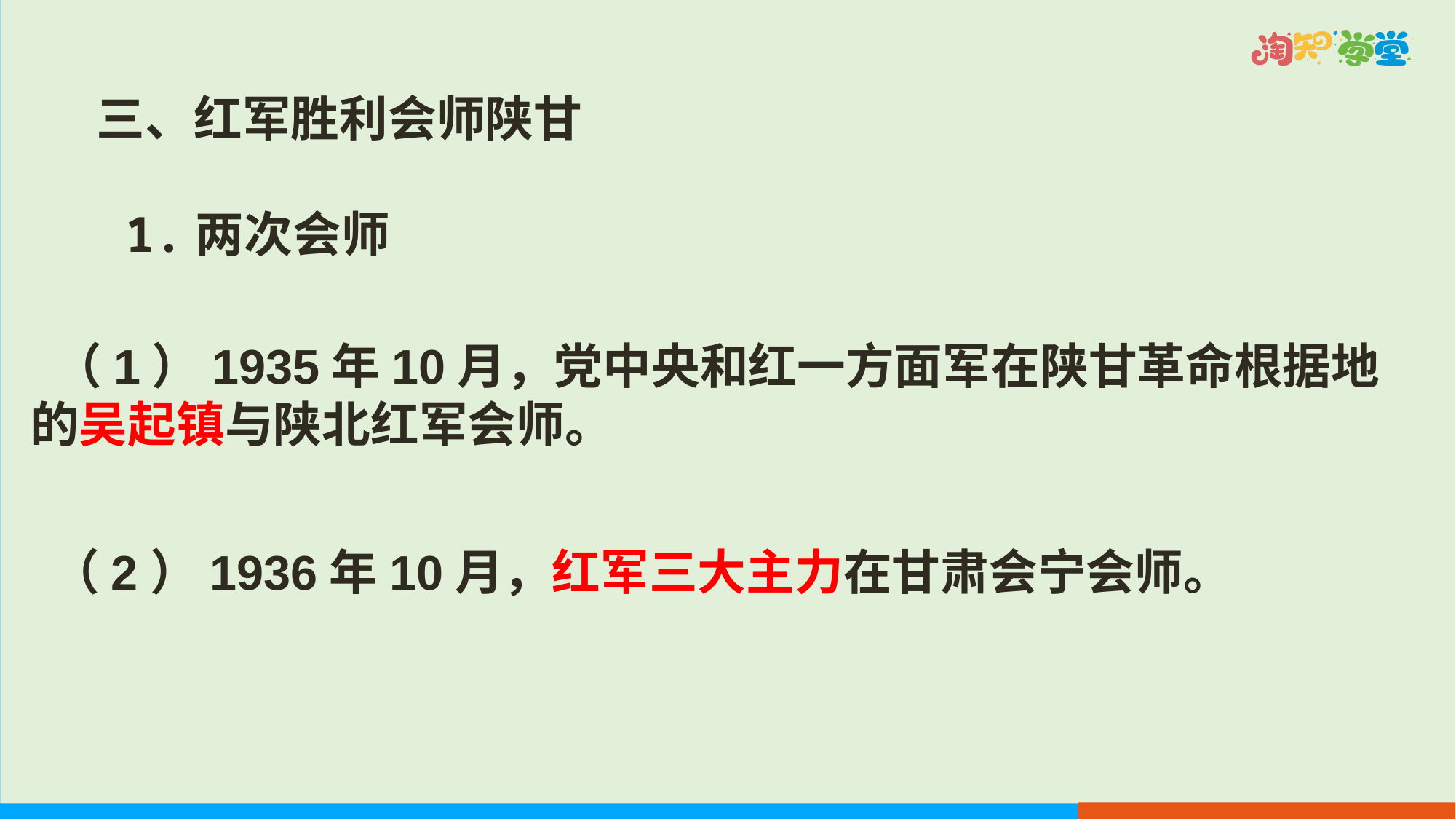

三、红军胜利会师陕甘
1.两次会师
 （1）1935年10月，党中央和红一方面军在陕甘革命根据地的吴起镇与陕北红军会师。

（2）1936年10月，红军三大主力在甘肃会宁会师。